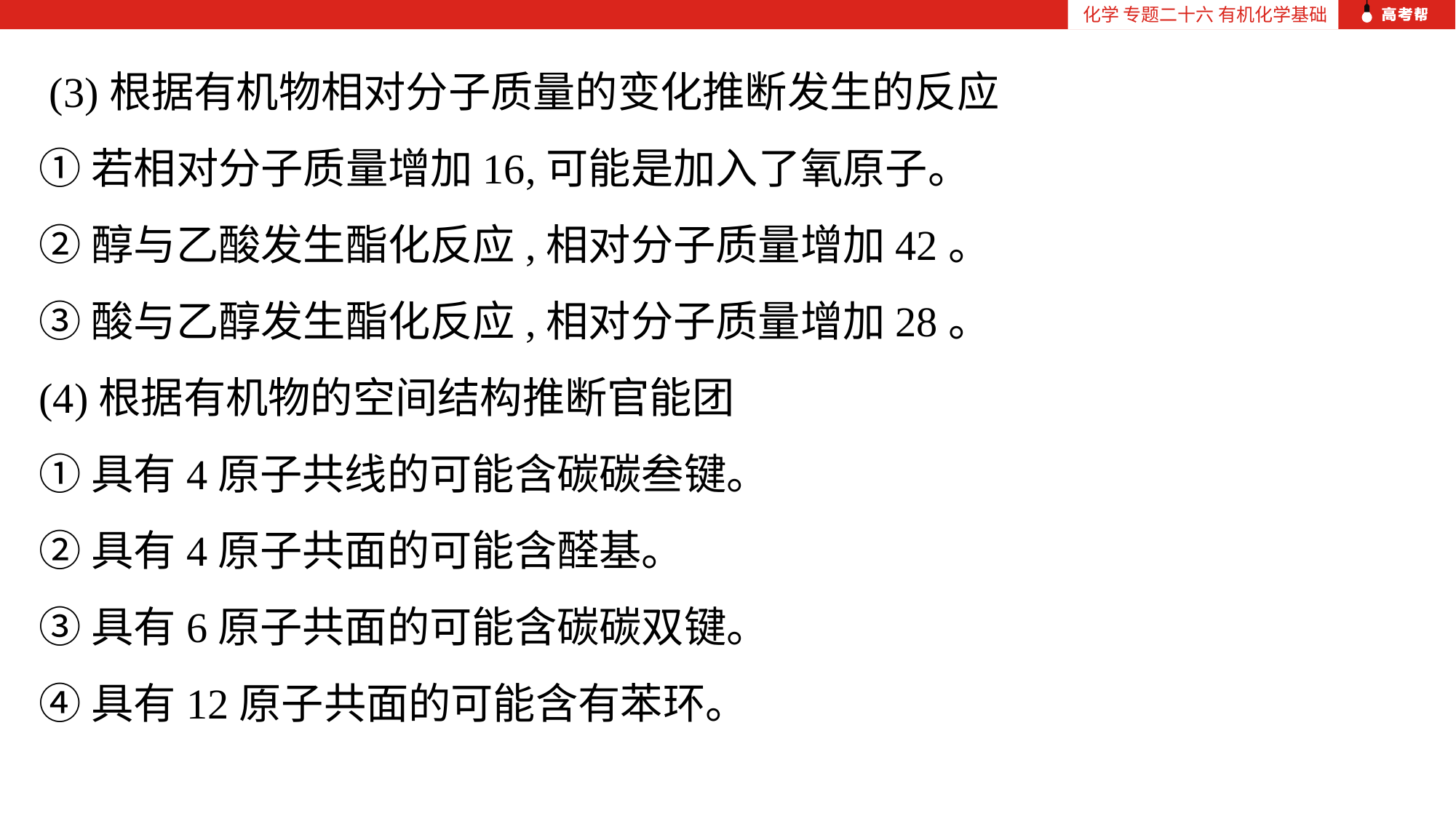

化学 专题二十六 有机化学基础
 (3)根据有机物相对分子质量的变化推断发生的反应
①若相对分子质量增加16,可能是加入了氧原子。
②醇与乙酸发生酯化反应,相对分子质量增加42。
③酸与乙醇发生酯化反应,相对分子质量增加28。
(4)根据有机物的空间结构推断官能团
①具有4原子共线的可能含碳碳叁键。
②具有4原子共面的可能含醛基。
③具有6原子共面的可能含碳碳双键。
④具有12原子共面的可能含有苯环。